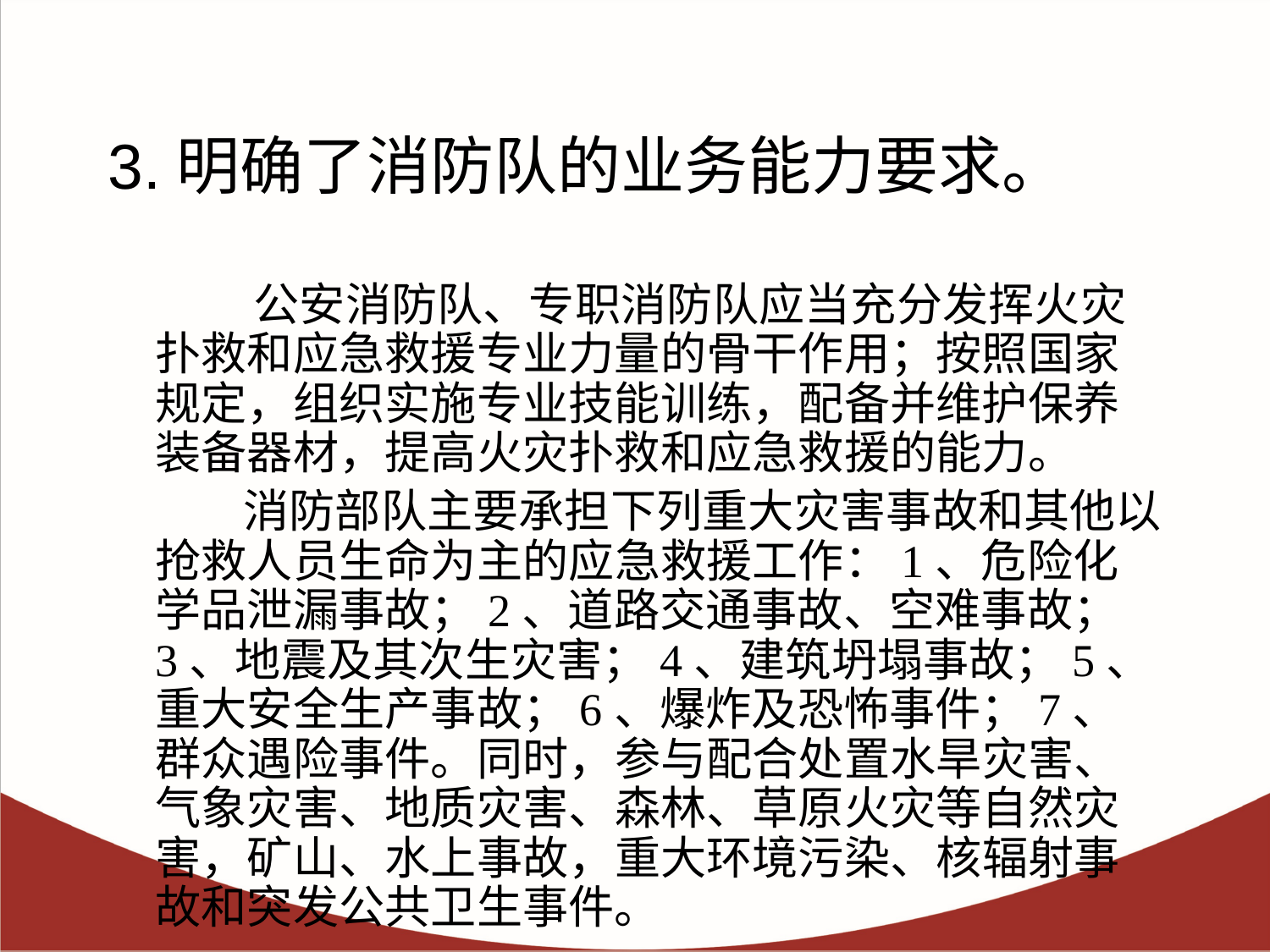

# 3.明确了消防队的业务能力要求。
             公安消防队、专职消防队应当充分发挥火灾扑救和应急救援专业力量的骨干作用；按照国家规定，组织实施专业技能训练，配备并维护保养装备器材，提高火灾扑救和应急救援的能力。
            消防部队主要承担下列重大灾害事故和其他以抢救人员生命为主的应急救援工作：1、危险化学品泄漏事故；2、道路交通事故、空难事故；3、地震及其次生灾害；4、建筑坍塌事故；5、重大安全生产事故；6、爆炸及恐怖事件；7、群众遇险事件。同时，参与配合处置水旱灾害、气象灾害、地质灾害、森林、草原火灾等自然灾害，矿山、水上事故，重大环境污染、核辐射事故和突发公共卫生事件。